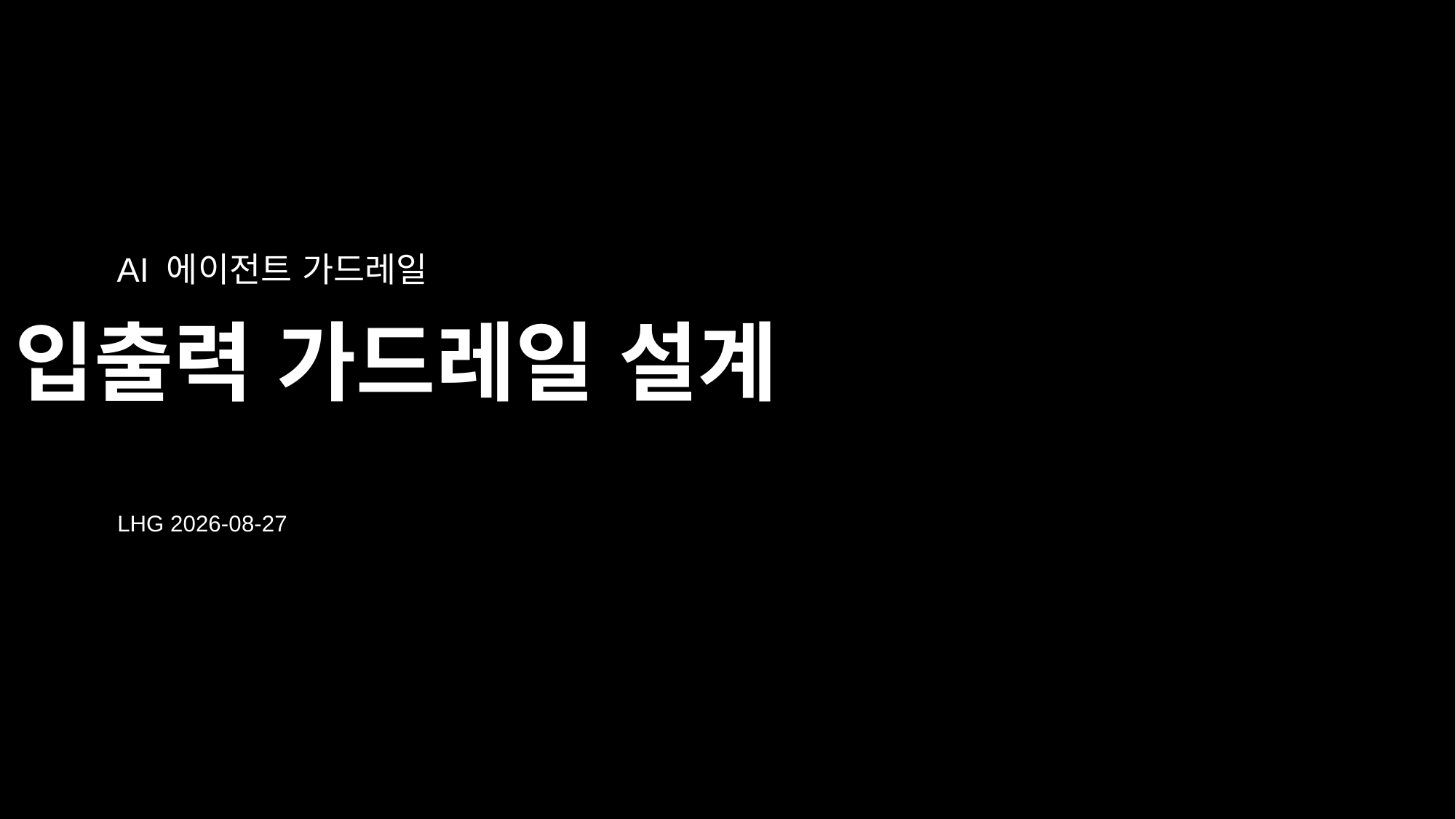

AI 에이전트 가드레일
입출력 가드레일 설계
LHG 2026-08-27